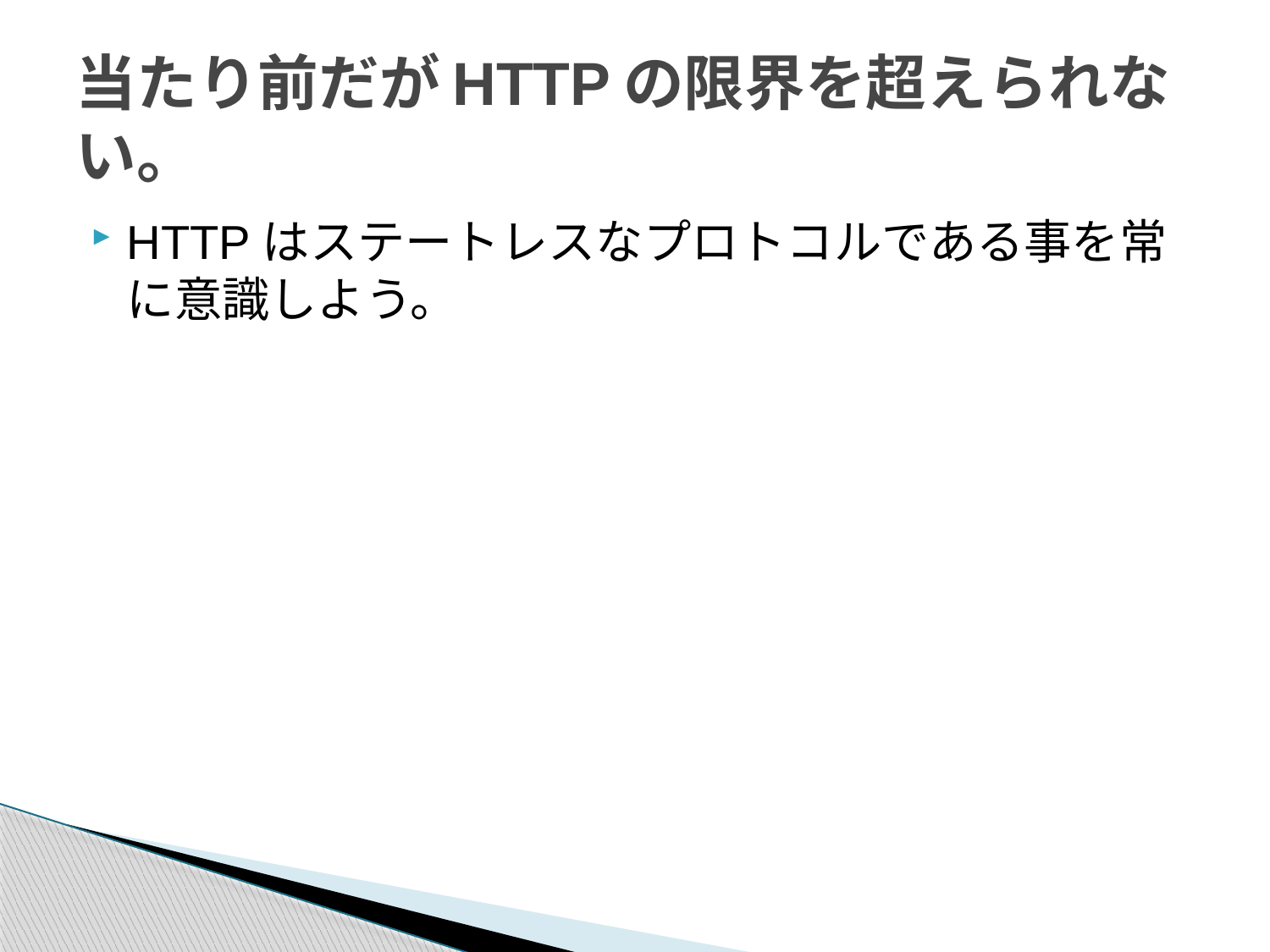

# 当たり前だがHTTPの限界を超えられない。
HTTPはステートレスなプロトコルである事を常に意識しよう。